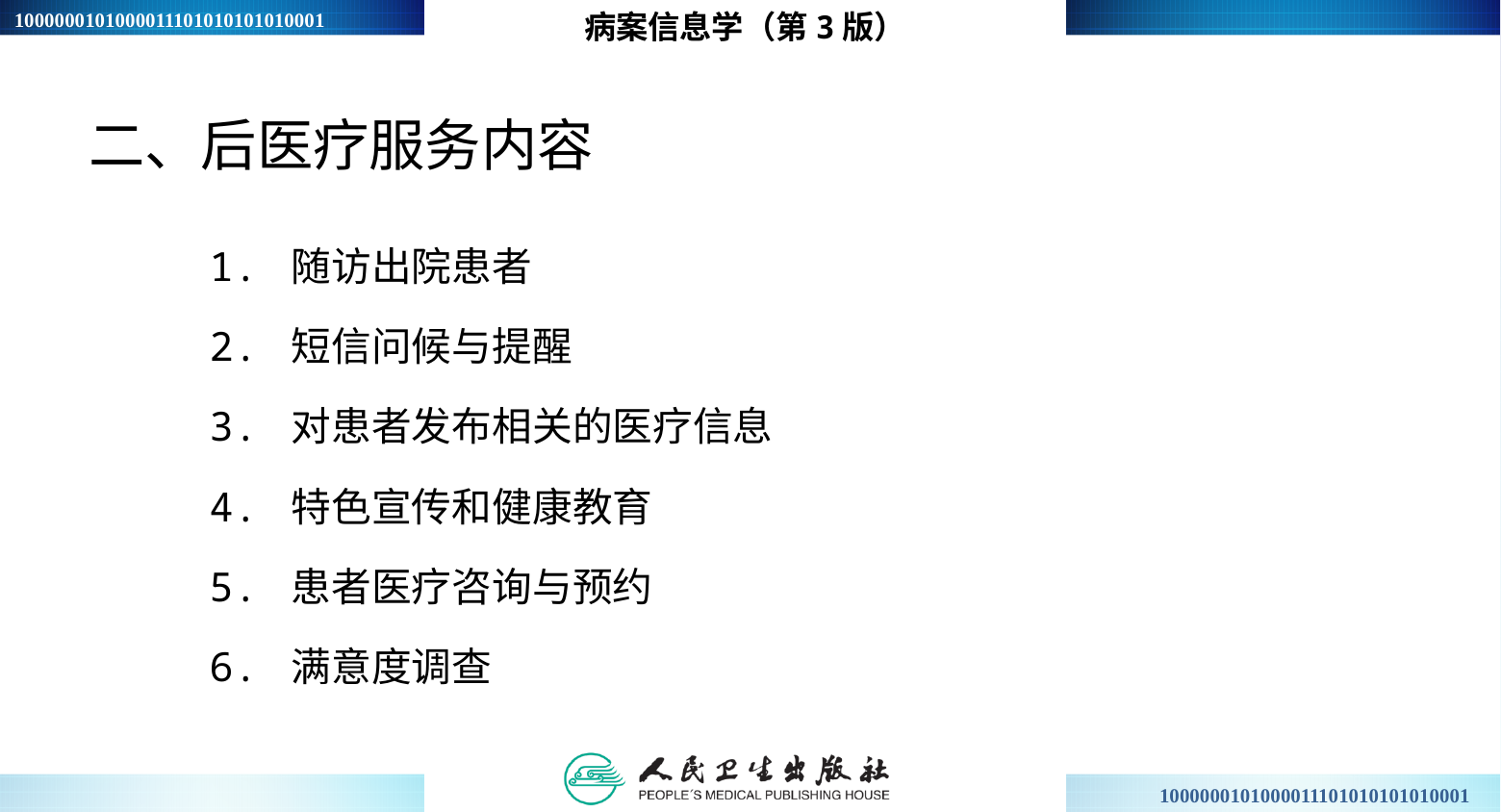

病案信息学（第3版）
二、后医疗服务内容
     1. 随访出院患者
     2. 短信问候与提醒
     3. 对患者发布相关的医疗信息
     4. 特色宣传和健康教育
     5. 患者医疗咨询与预约
     6. 满意度调查